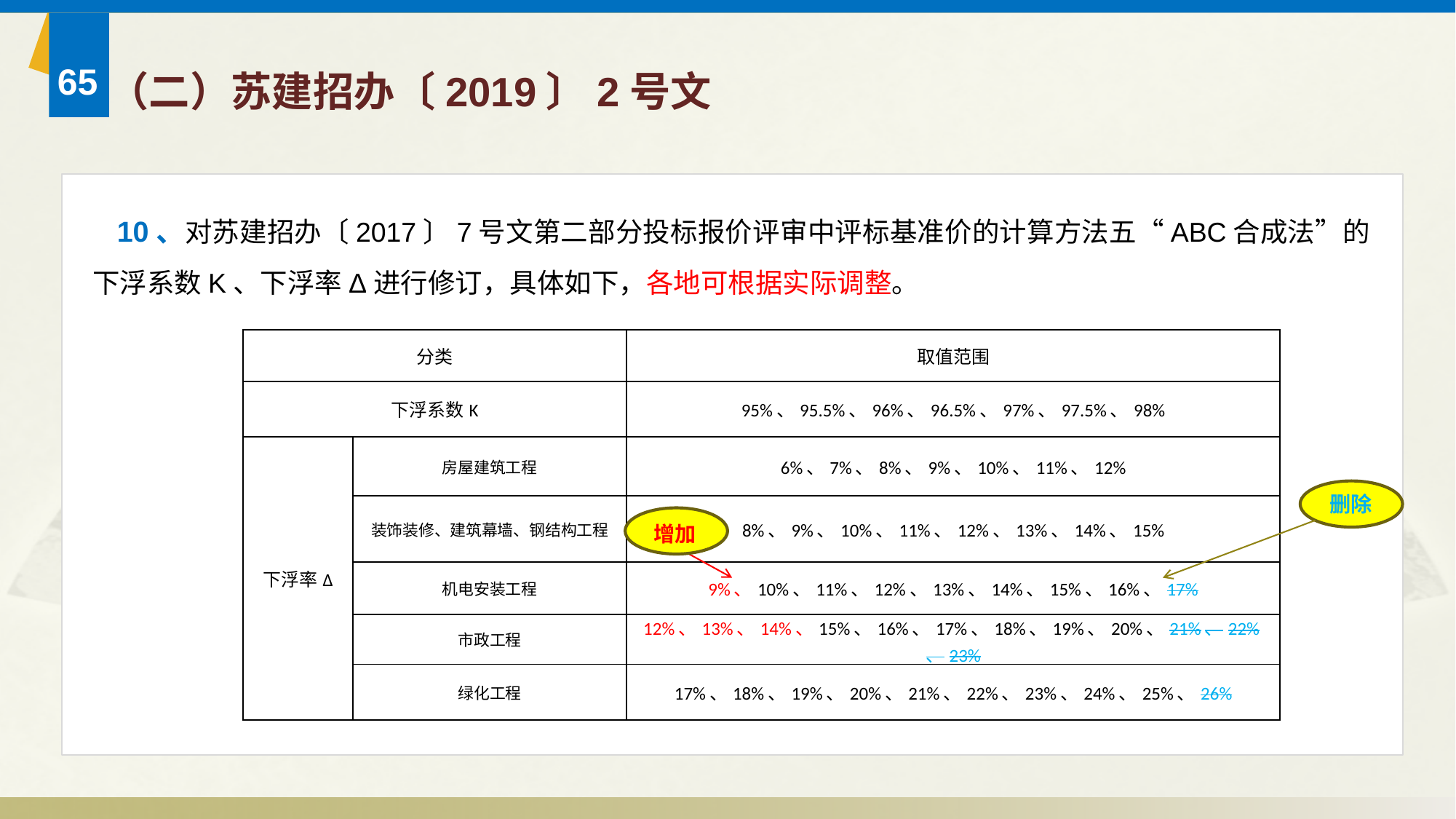

（二）苏建招办〔2019〕2号文

   10、对苏建招办〔2017〕7号文第二部分投标报价评审中评标基准价的计算方法五“ABC合成法”的下浮系数K、下浮率Δ进行修订，具体如下，各地可根据实际调整。
| 分类 |  | 取值范围 |
| --- | --- | --- |
| 下浮系数K |  | 95%、95.5%、96%、96.5%、97%、97.5%、98% |
| 下浮率Δ | 房屋建筑工程 | 6%、7%、8%、9%、10%、11%、12% |
|  | 装饰装修、建筑幕墙、钢结构工程 | 8%、9%、10%、11%、12%、13%、14%、15% |
|  | 机电安装工程 | 9%、10%、11%、12%、13%、14%、15%、16%、17% |
|  | 市政工程 | 12%、13%、14%、15%、16%、17%、18%、19%、20%、21%、22%、23% |
|  | 绿化工程 | 17%、18%、19%、20%、21%、22%、23%、24%、25%、26% |

删除

增加